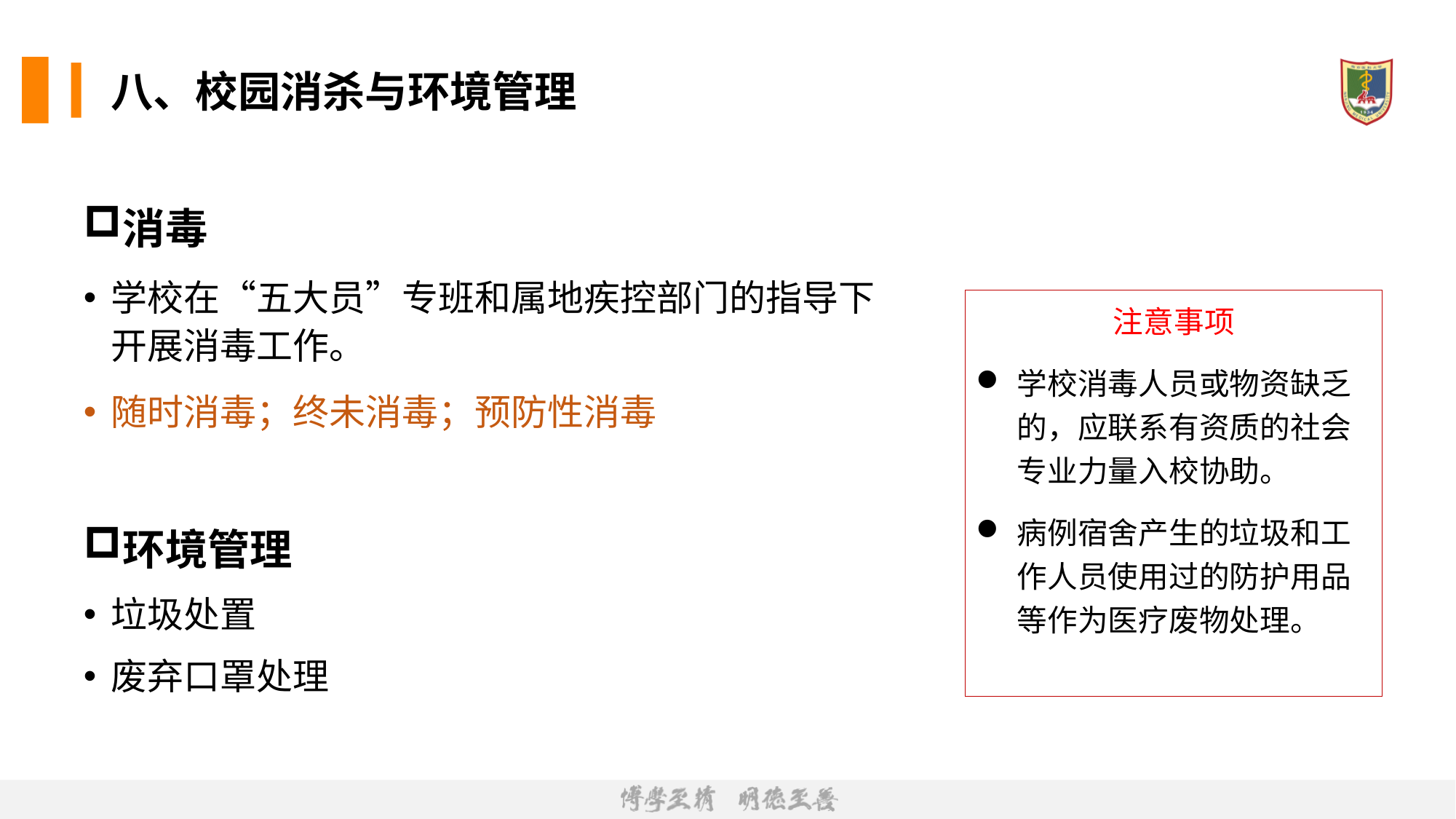

# 八、校园消杀与环境管理
消毒
学校在“五大员”专班和属地疾控部门的指导下开展消毒工作。
随时消毒；终未消毒；预防性消毒

环境管理
垃圾处置
废弃口罩处理

注意事项
学校消毒人员或物资缺乏的，应联系有资质的社会专业力量入校协助。
病例宿舍产生的垃圾和工作人员使用过的防护用品等作为医疗废物处理。

79